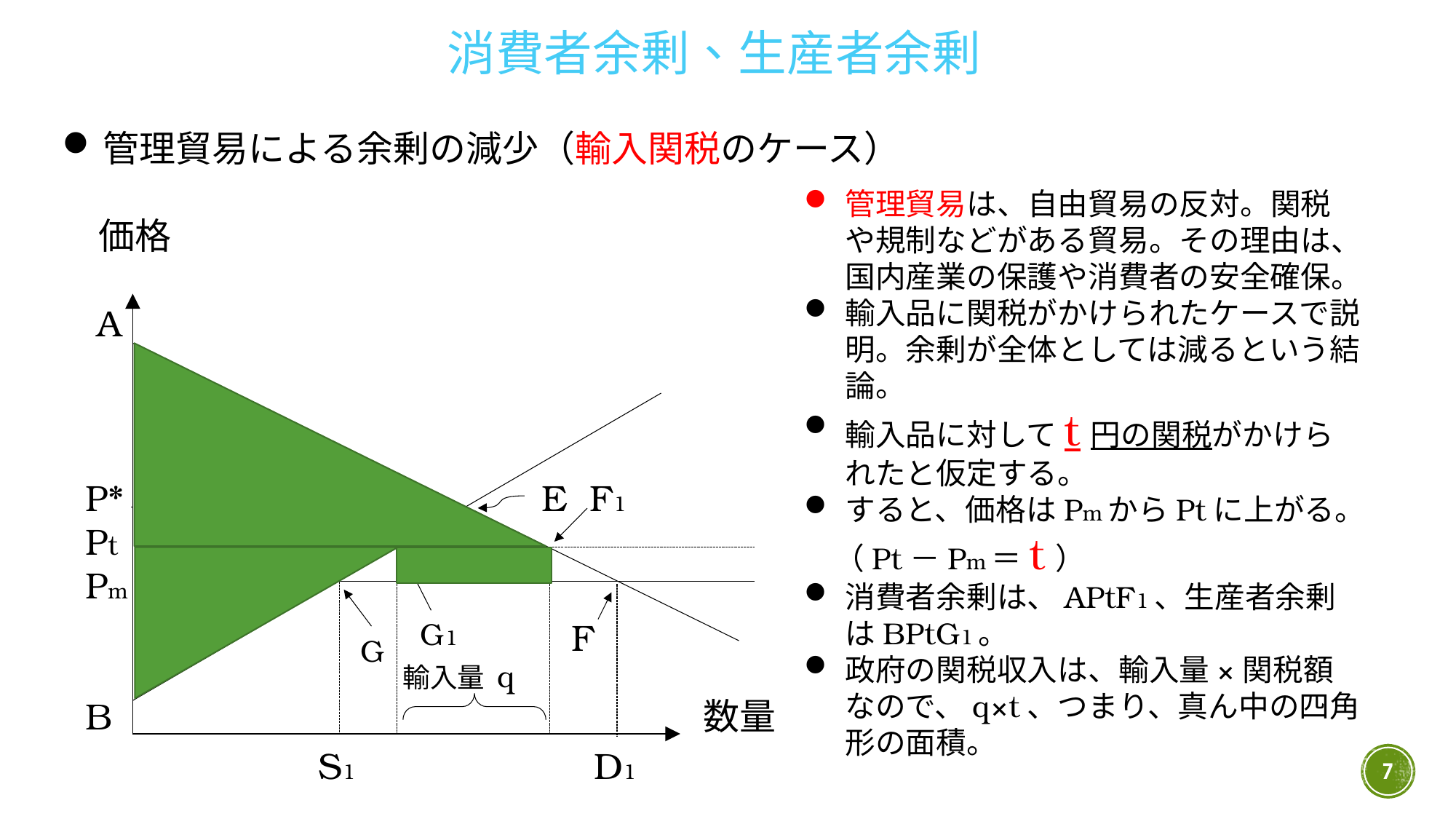

消費者余剰、生産者余剰
管理貿易による余剰の減少（輸入関税のケース）

　価格

   A

  P*　　　　　　　　　　　E
  Pt
  Pm

  B　　　　　　　　　　　　　　　　数量
管理貿易は、自由貿易の反対。関税や規制などがある貿易。その理由は、国内産業の保護や消費者の安全確保。
輸入品に関税がかけられたケースで説明。余剰が全体としては減るという結論。
輸入品に対してt円の関税がかけられたと仮定する。
すると、価格はPmからPtに上がる。
　（Pt－Pm＝t）
消費者余剰は、APtF1、生産者余剰はBPtG1。
政府の関税収入は、輸入量×関税額なので、q×t、つまり、真ん中の四角形の面積。

F1

G1
F
G

輸入量 q
D1
S1
7